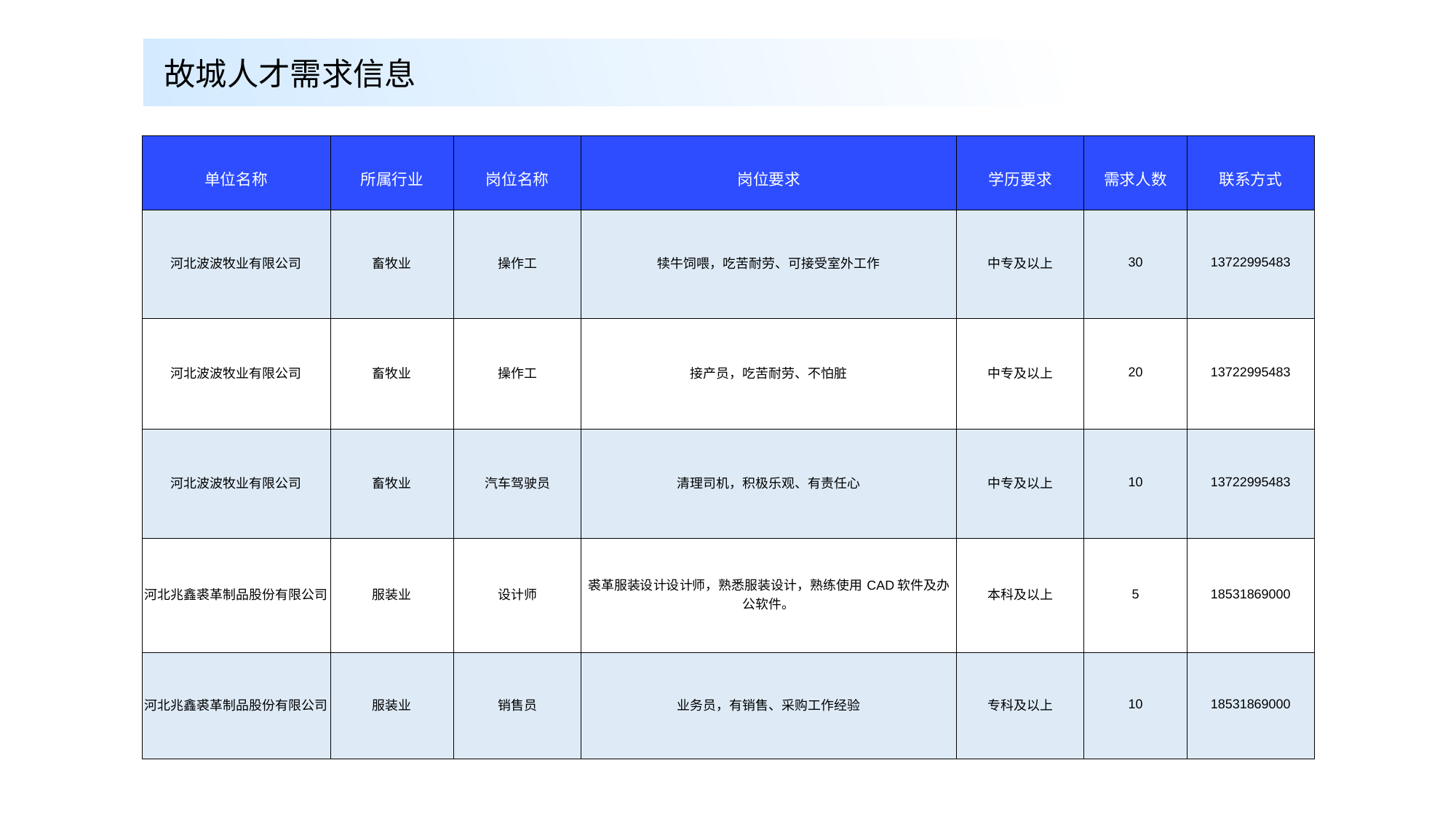

故城人才需求信息
| 单位名称 | 所属行业 | 岗位名称 | 岗位要求 | 学历要求 | 需求人数 | 联系方式 |
| --- | --- | --- | --- | --- | --- | --- |
| 河北波波牧业有限公司 | 畜牧业 | 操作工 | 犊牛饲喂，吃苦耐劳、可接受室外工作 | 中专及以上 | 30 | 13722995483 |
| 河北波波牧业有限公司 | 畜牧业 | 操作工 | 接产员，吃苦耐劳、不怕脏 | 中专及以上 | 20 | 13722995483 |
| 河北波波牧业有限公司 | 畜牧业 | 汽车驾驶员 | 清理司机，积极乐观、有责任心 | 中专及以上 | 10 | 13722995483 |
| 河北兆鑫裘革制品股份有限公司 | 服装业 | 设计师 | 裘革服装设计设计师，熟悉服装设计，熟练使用CAD软件及办公软件。 | 本科及以上 | 5 | 18531869000 |
| 河北兆鑫裘革制品股份有限公司 | 服装业 | 销售员 | 业务员，有销售、采购工作经验 | 专科及以上 | 10 | 18531869000 |
44